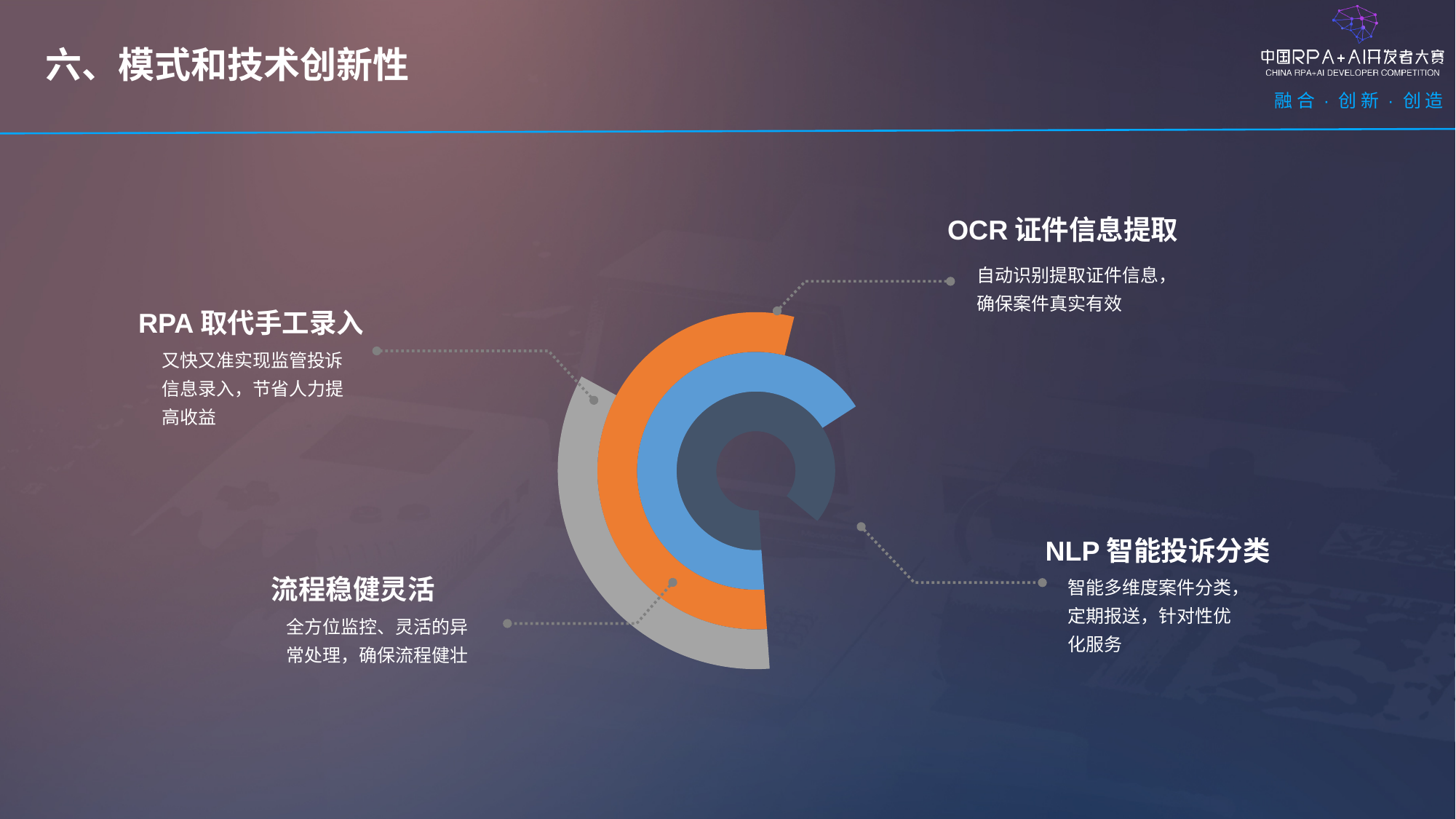

六、模式和技术创新性
OCR证件信息提取

自动识别提取证件信息，确保案件真实有效

### Chart

| Category | 最内环 | 第二环 | 第三环 | 第四环 |
|---|---|---|---|---|
| 颜色部分 | 0.87 | 0.67 | 0.55 | 0.34 |
| 无色部分 | 0.13 | 0.33 | 0.45 | 0.66 |
RPA取代手工录入
又快又准实现监管投诉信息录入，节省人力提高收益

NLP智能投诉分类
智能多维度案件分类，定期报送，针对性优化服务
流程稳健灵活

全方位监控、灵活的异常处理，确保流程健壮